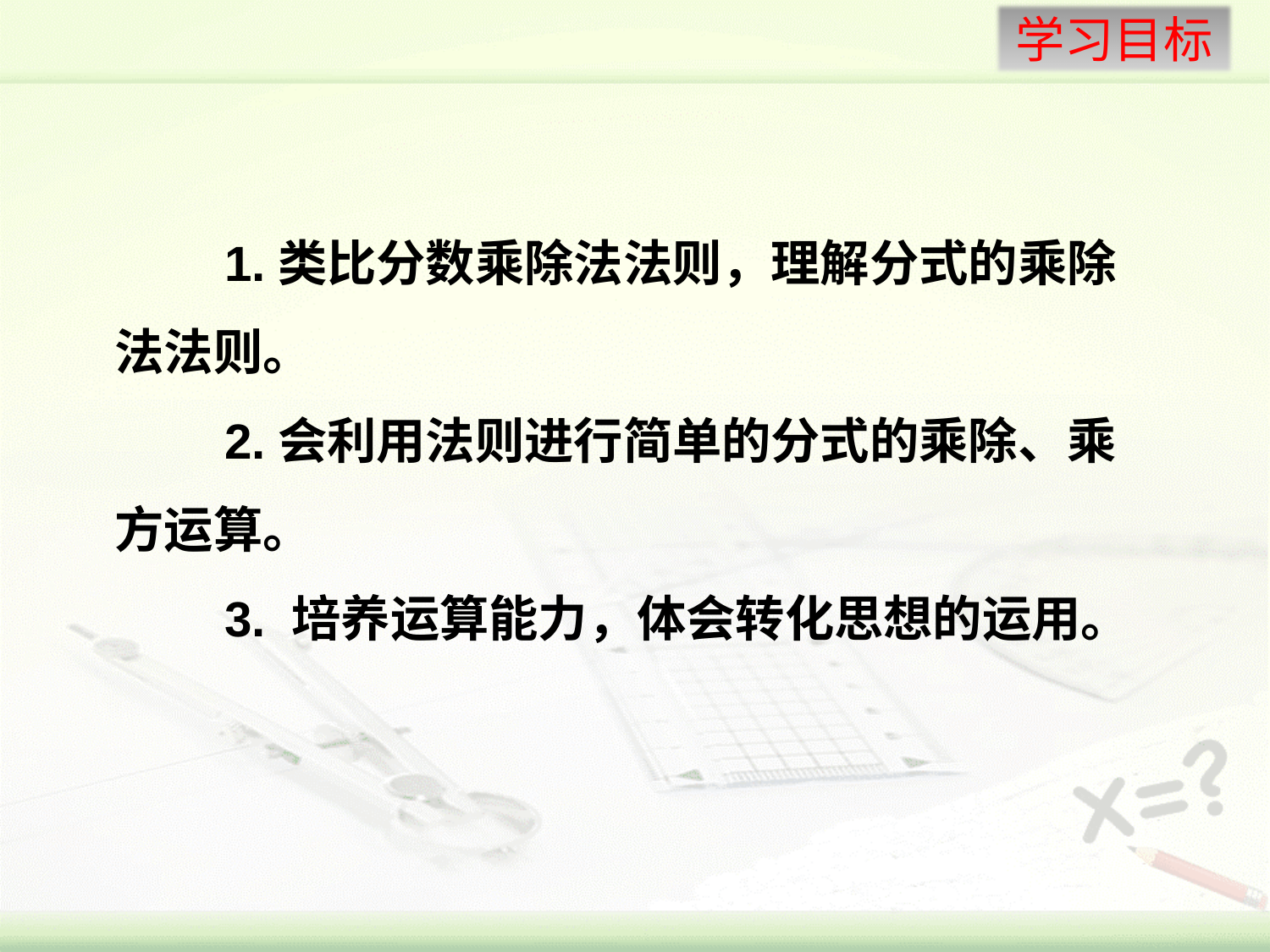

1.类比分数乘除法法则，理解分式的乘除法法则。
        2.会利用法则进行简单的分式的乘除、乘方运算。
        3. 培养运算能力，体会转化思想的运用。